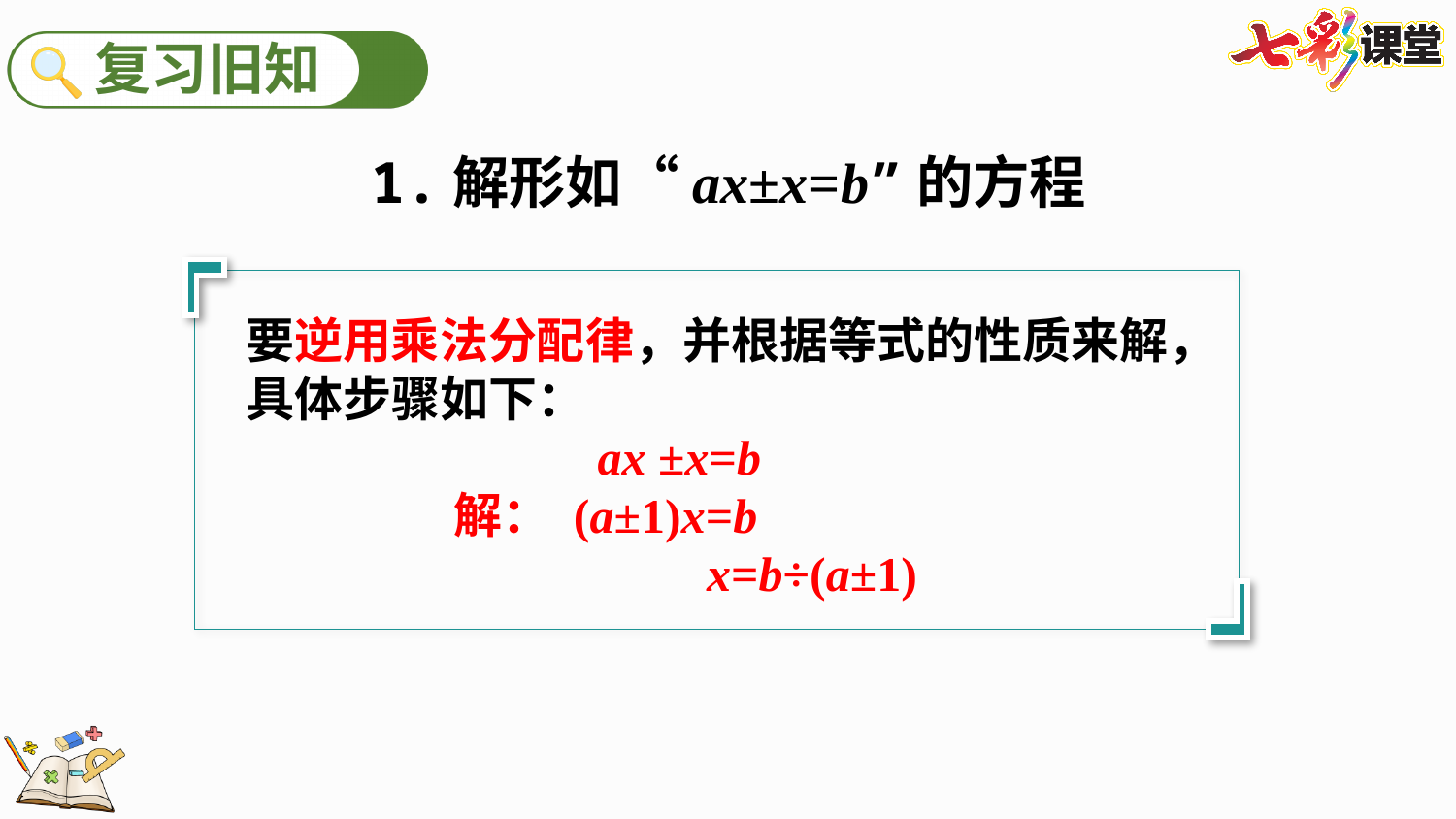

1.解形如“ax±x=b”的方程

要逆用乘法分配律，并根据等式的性质来解，具体步骤如下：
                             ax ±x=b
                  解： (a±1)x=b
                                      x=b÷(a±1)